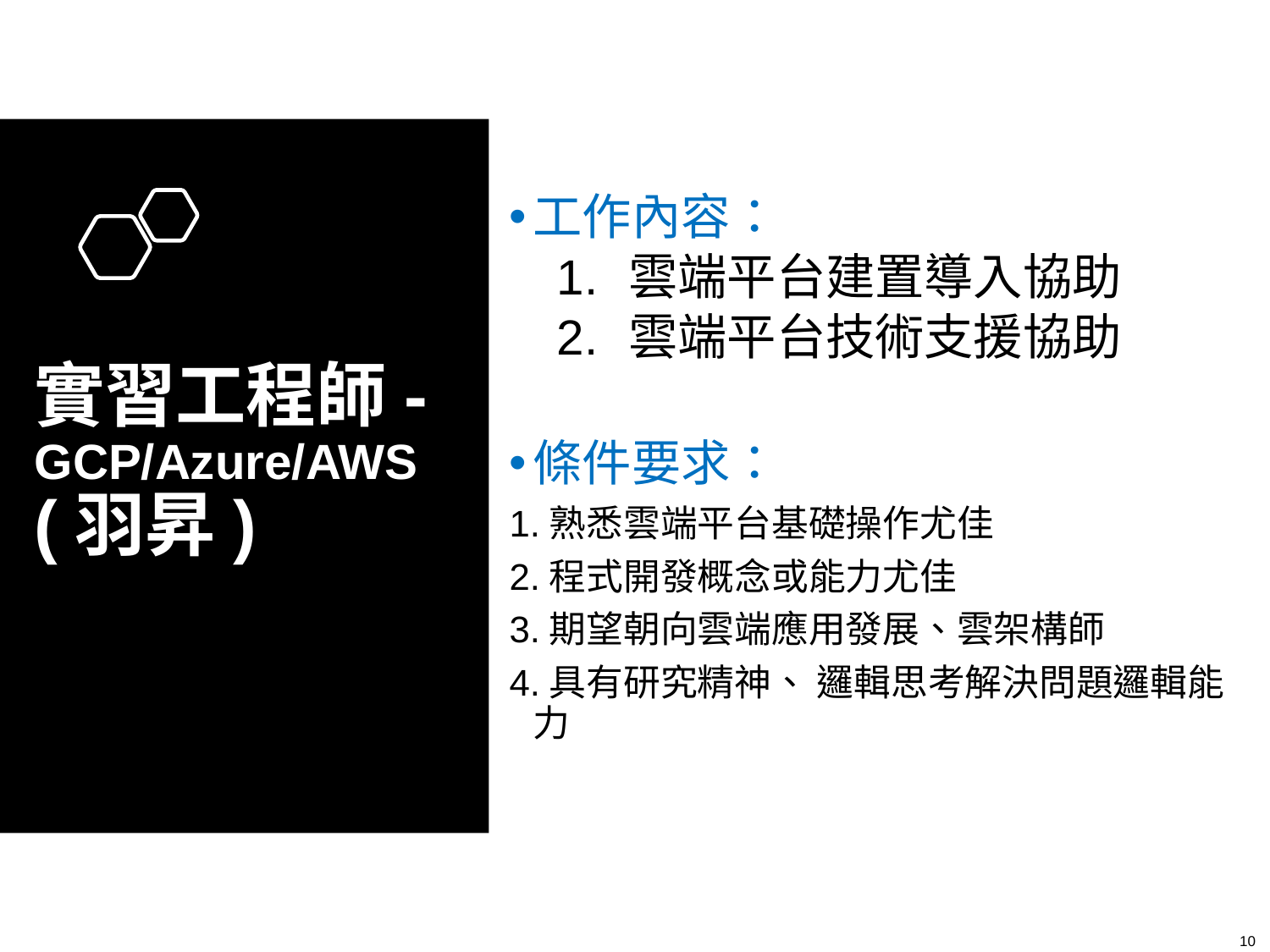

工作內容：
雲端平台建置導入協助
雲端平台技術支援協助

條件要求：
1.熟悉雲端平台基礎操作尤佳
2.程式開發概念或能力尤佳
3.期望朝向雲端應用發展、雲架構師
4.具有研究精神、 邏輯思考解決問題邏輯能力

# 實習工程師-GCP/Azure/AWS (羽昇)